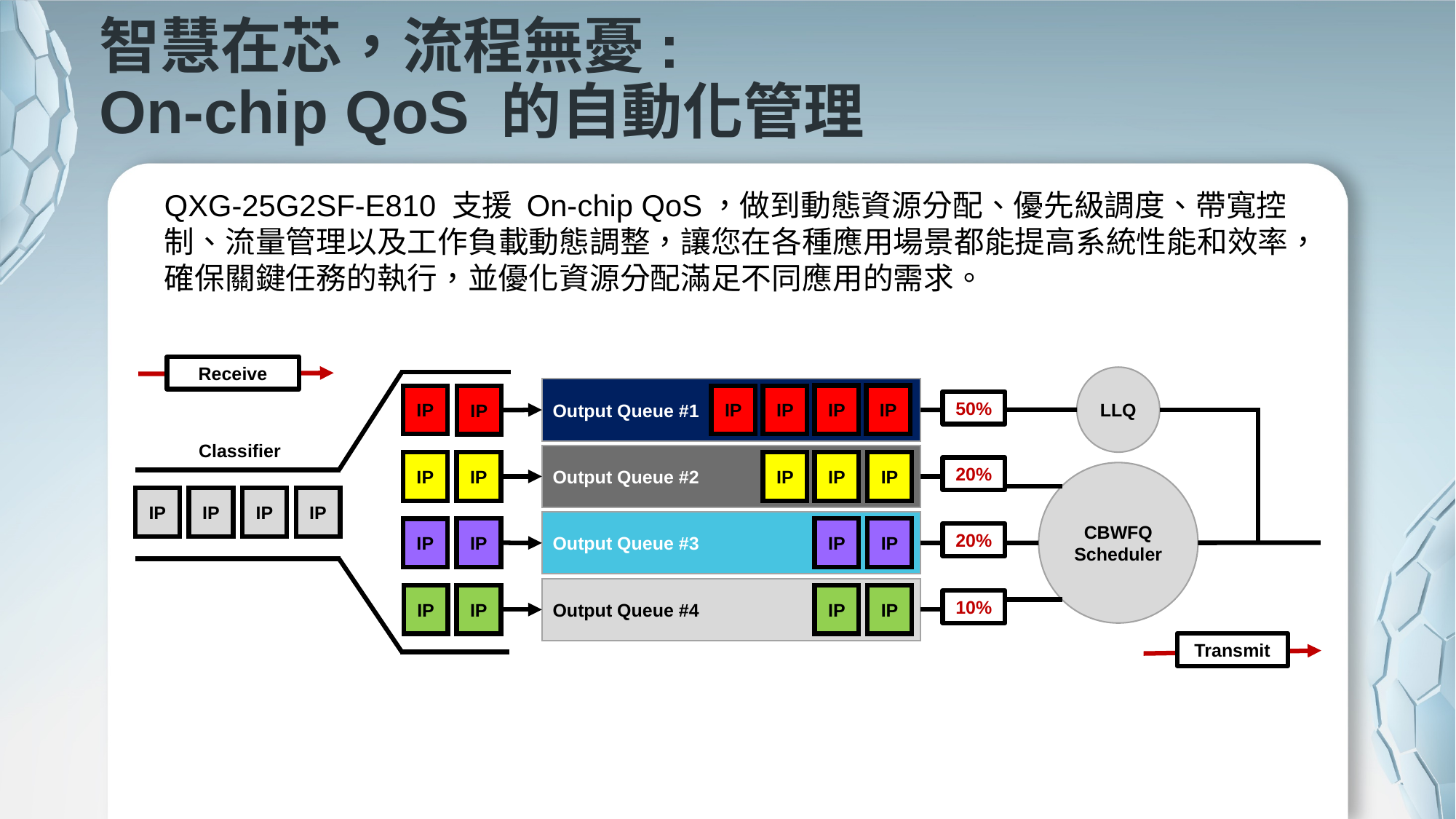

# 智慧在芯，流程無憂: On-chip QoS 的自動化管理
QXG-25G2SF-E810 支援 On-chip QoS，做到動態資源分配、優先級調度、帶寬控制、流量管理以及工作負載動態調整，讓您在各種應用場景都能提高系統性能和效率，確保關鍵任務的執行，並優化資源分配滿足不同應用的需求。
Receive
LLQ
Output Queue #1
IP
IP
IP
IP
IP
IP
50%
Classifier
Output Queue #2
IP
IP
IP
IP
IP
20%
CBWFQ
Scheduler
IP
IP
IP
IP
Output Queue #3
IP
IP
IP
IP
20%
Output Queue #4
IP
IP
IP
IP
10%
Transmit